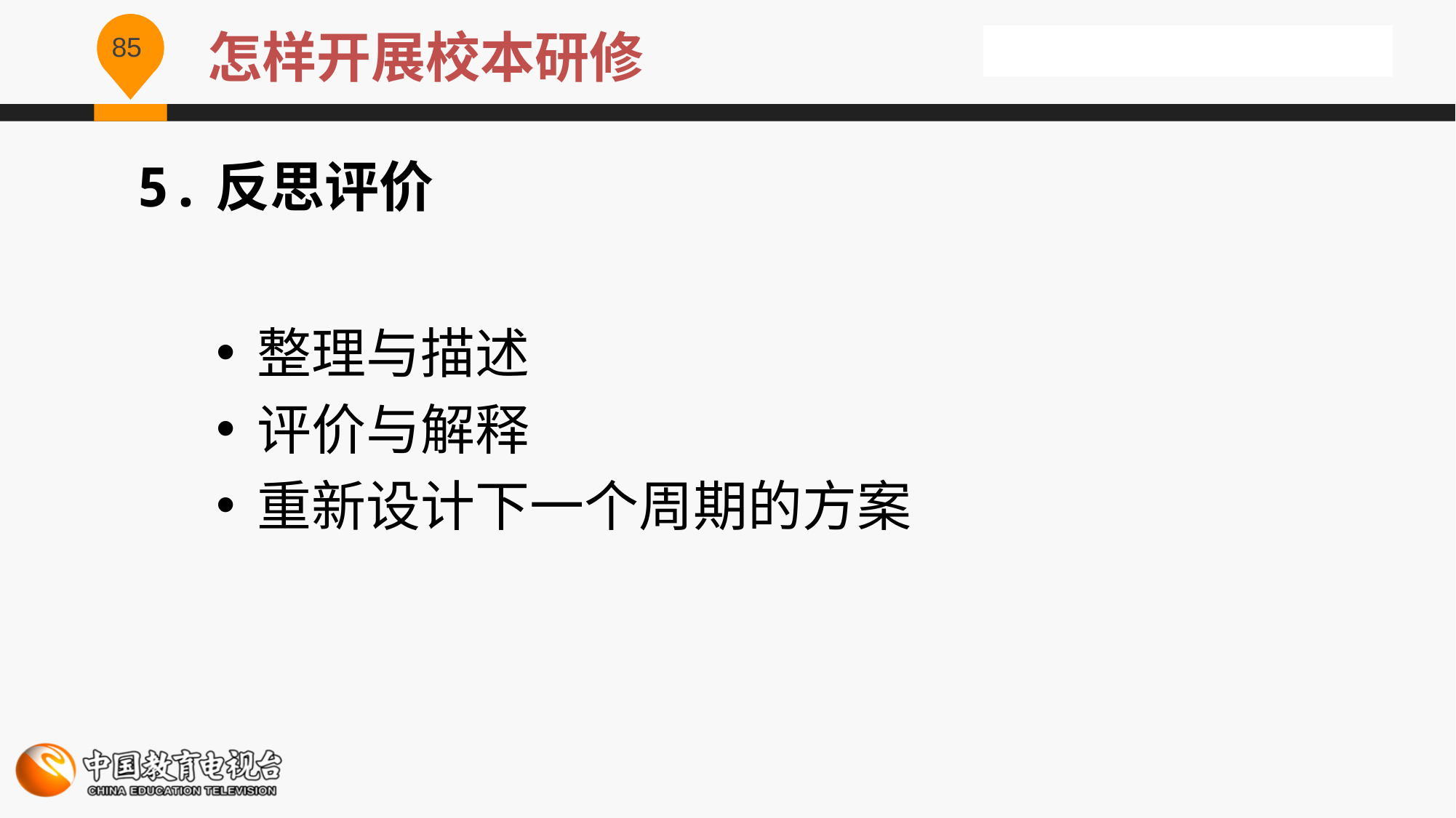

怎样开展校本研修
# 5.反思评价

整理与描述
评价与解释
重新设计下一个周期的方案